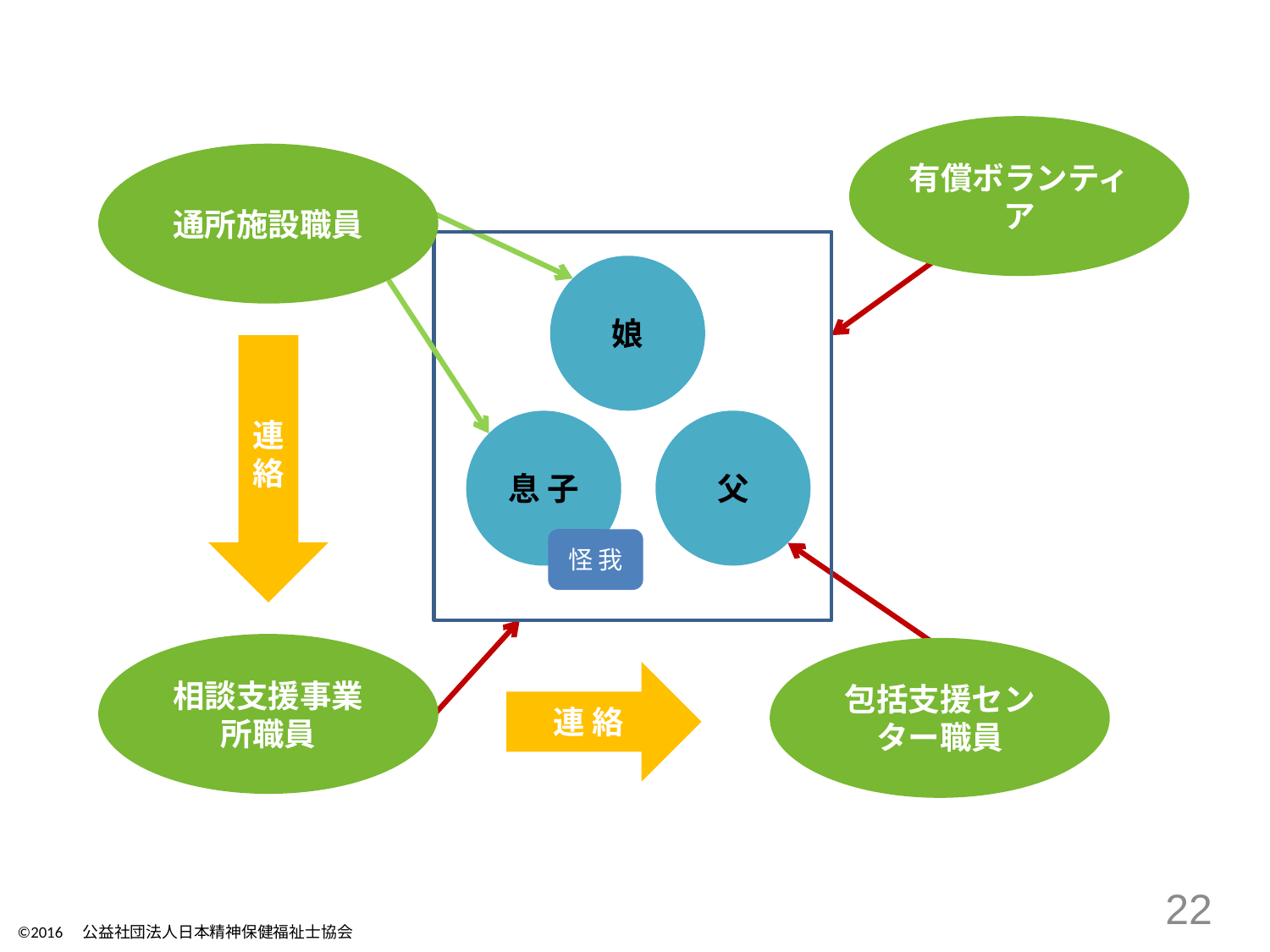

有償ボランティア
通所施設職員

娘
連絡
父
息 子
怪 我
相談支援事業所職員
包括支援センター職員
連 絡
22
©2016　公益社団法人日本精神保健福祉士協会